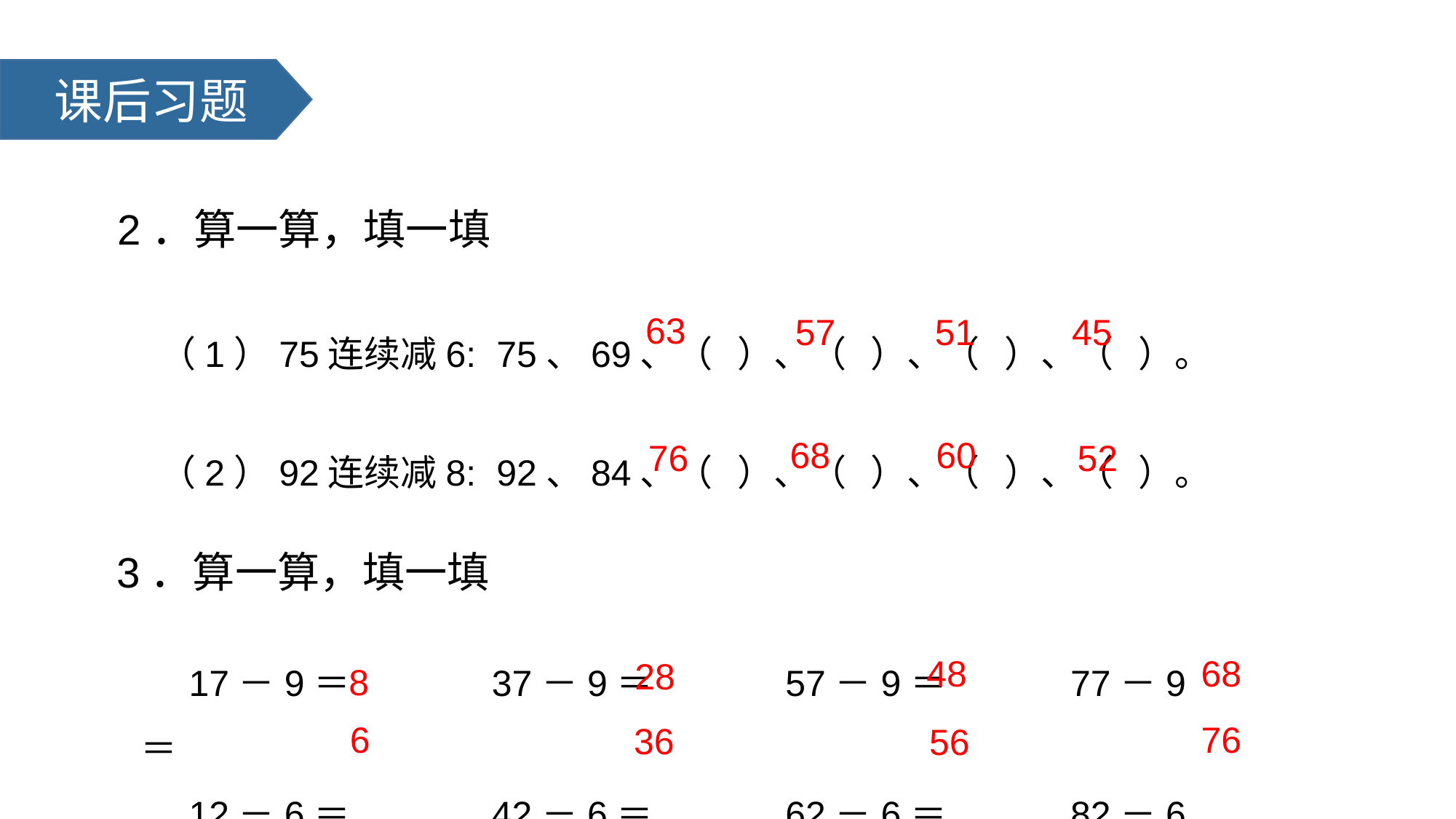

课后习题
2．算一算，填一填
（1）75连续减6:  75、69、（   ）、（   ）、（   ）、（   ）。
（2）92连续减8:  92、84、（   ）、（   ）、（   ）、（   ）。

63
57
51
45
68
60
52
76
3．算一算，填一填
17－9＝               37－9＝              57－9＝             77－9＝
12－6＝               42－6＝              62－6＝             82－6＝
48
68
28
8
76
6
36
56